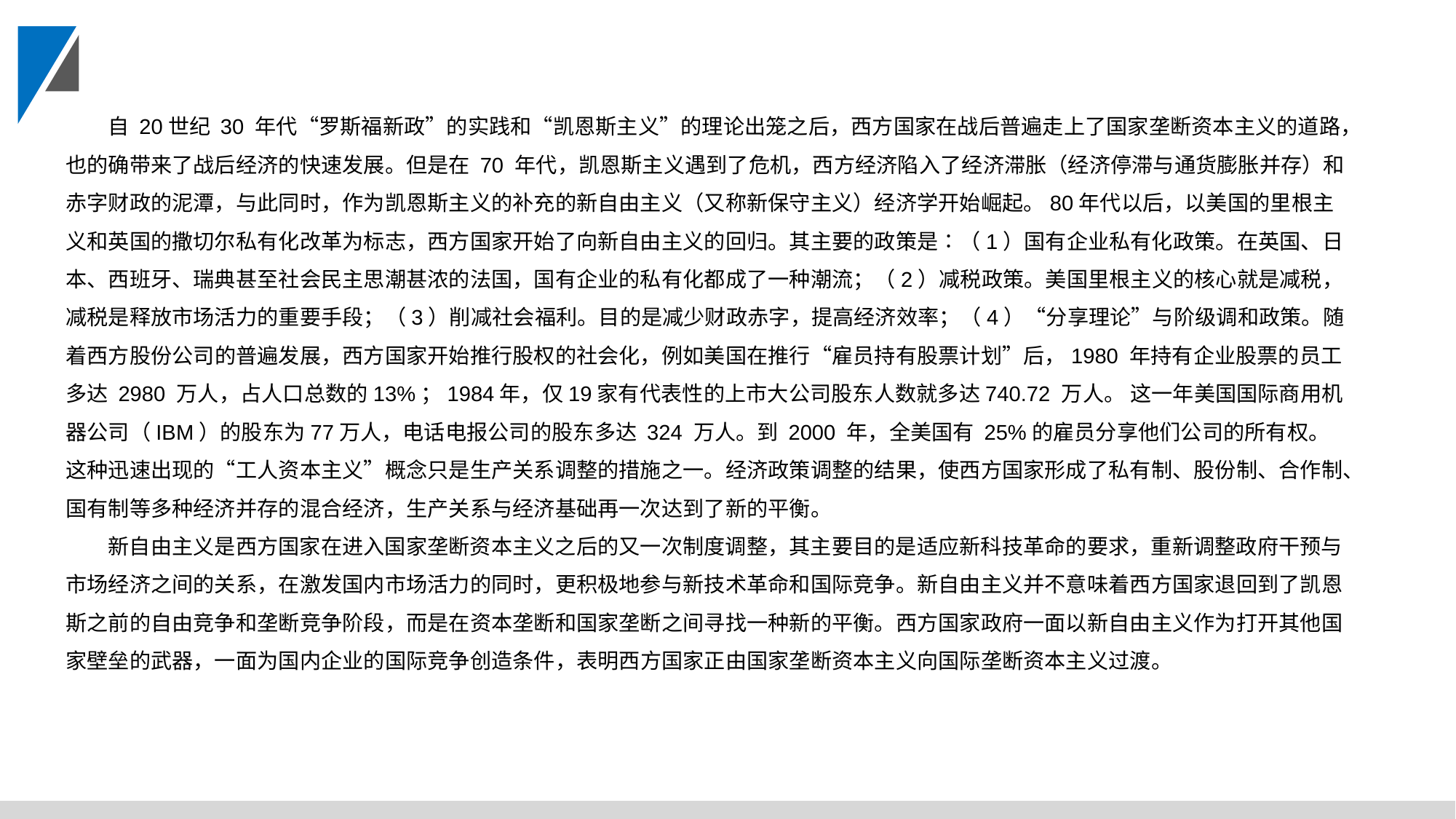

自 20世纪 30 年代“罗斯福新政”的实践和“凯恩斯主义”的理论出笼之后，西方国家在战后普遍走上了国家垄断资本主义的道路，也的确带来了战后经济的快速发展。但是在 70 年代，凯恩斯主义遇到了危机，西方经济陷入了经济滞胀（经济停滞与通货膨胀并存）和赤字财政的泥潭，与此同时，作为凯恩斯主义的补充的新自由主义（又称新保守主义）经济学开始崛起。80年代以后，以美国的里根主义和英国的撒切尔私有化改革为标志，西方国家开始了向新自由主义的回归。其主要的政策是∶（1）国有企业私有化政策。在英国、日本、西班牙、瑞典甚至社会民主思潮甚浓的法国，国有企业的私有化都成了一种潮流；（2）减税政策。美国里根主义的核心就是减税，减税是释放市场活力的重要手段；（3）削减社会福利。目的是减少财政赤字，提高经济效率；（4）“分享理论”与阶级调和政策。随着西方股份公司的普遍发展，西方国家开始推行股权的社会化，例如美国在推行“雇员持有股票计划”后，1980 年持有企业股票的员工多达 2980 万人，占人口总数的13%；1984年，仅19家有代表性的上市大公司股东人数就多达740.72 万人。 这一年美国国际商用机器公司（IBM）的股东为77万人，电话电报公司的股东多达 324 万人。到 2000 年，全美国有 25%的雇员分享他们公司的所有权。这种迅速出现的“工人资本主义”概念只是生产关系调整的措施之一。经济政策调整的结果，使西方国家形成了私有制、股份制、合作制、国有制等多种经济并存的混合经济，生产关系与经济基础再一次达到了新的平衡。
新自由主义是西方国家在进入国家垄断资本主义之后的又一次制度调整，其主要目的是适应新科技革命的要求，重新调整政府干预与市场经济之间的关系，在激发国内市场活力的同时，更积极地参与新技术革命和国际竞争。新自由主义并不意味着西方国家退回到了凯恩斯之前的自由竞争和垄断竞争阶段，而是在资本垄断和国家垄断之间寻找一种新的平衡。西方国家政府一面以新自由主义作为打开其他国家壁垒的武器，一面为国内企业的国际竞争创造条件，表明西方国家正由国家垄断资本主义向国际垄断资本主义过渡。